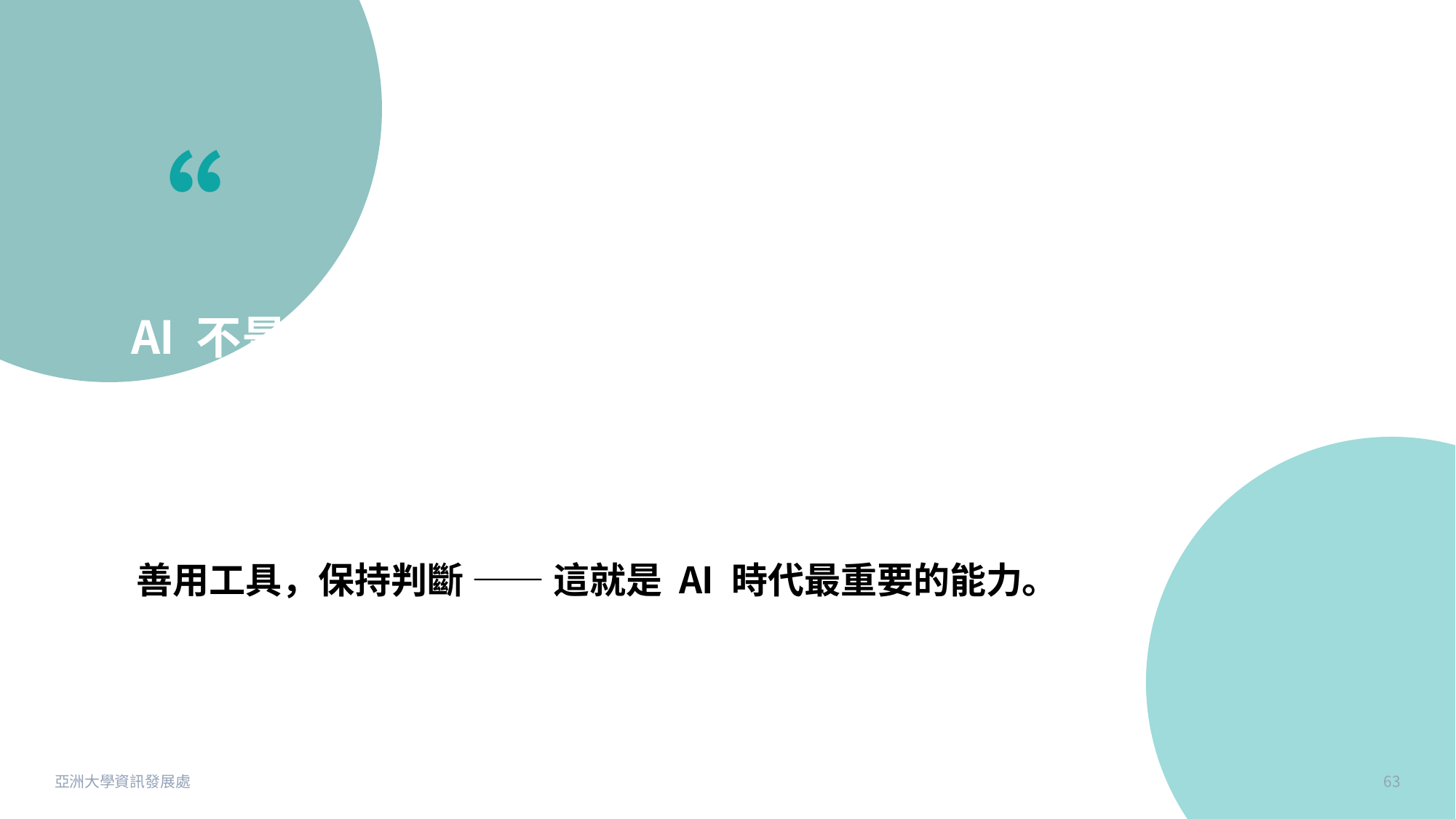

“
AI 不是用來代替你思考，
而是讓你有更多時間，把事情想得更好。

善用工具，保持判斷 —— 這就是 AI 時代最重要的能力。
亞洲大學資訊發展處
63